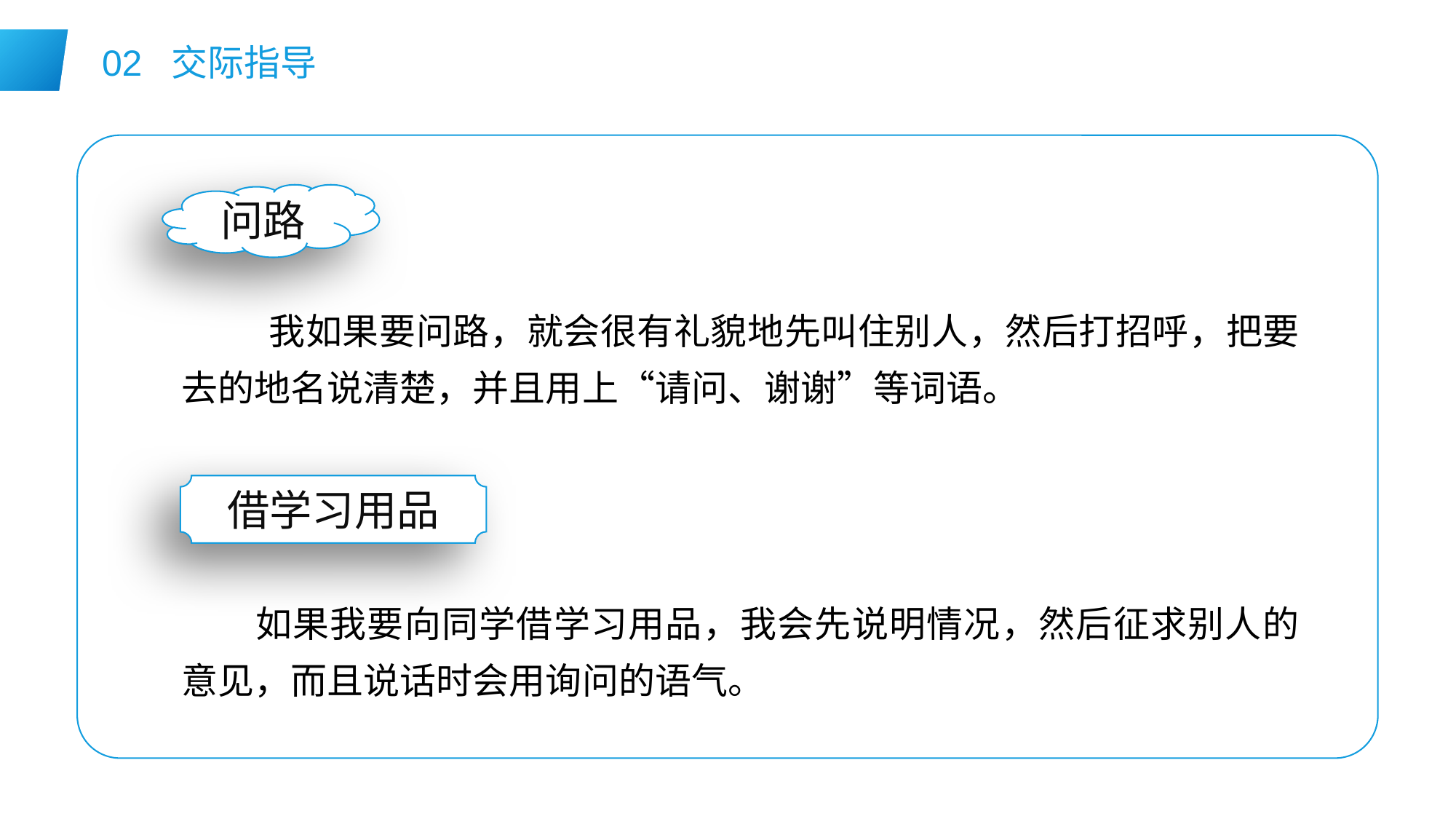

02  交际指导

问路
         我如果要问路，就会很有礼貌地先叫住别人，然后打招呼，把要去的地名说清楚，并且用上“请问、谢谢”等词语。
借学习用品
       如果我要向同学借学习用品，我会先说明情况，然后征求别人的意见，而且说话时会用询问的语气。